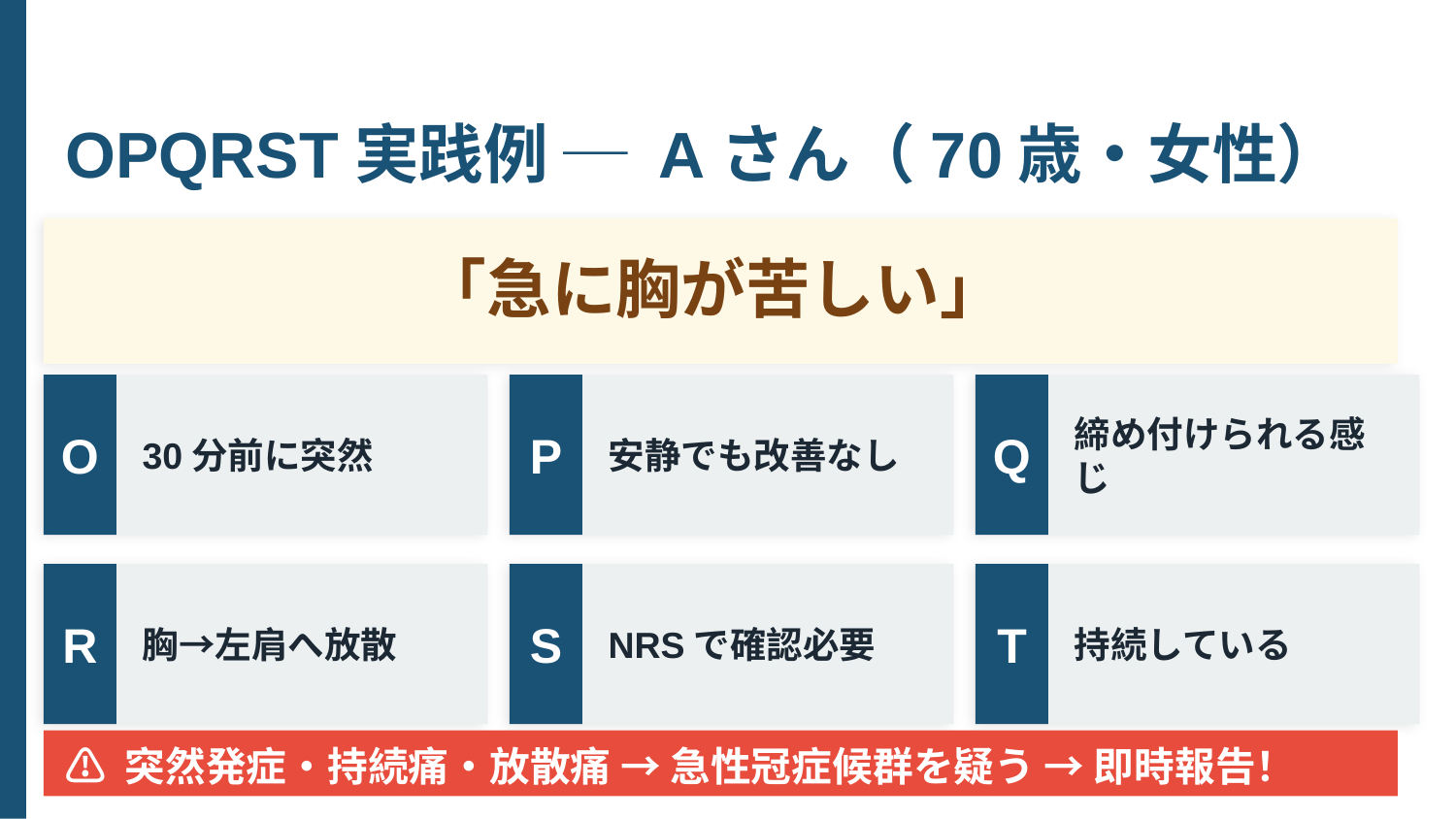

OPQRST実践例 ─ Aさん（70歳・女性）

「急に胸が苦しい」

O
30分前に突然

P
安静でも改善なし

Q
締め付けられる感じ

R
胸→左肩へ放散

S
NRSで確認必要

T
持続している

⚠ 突然発症・持続痛・放散痛 → 急性冠症候群を疑う → 即時報告！